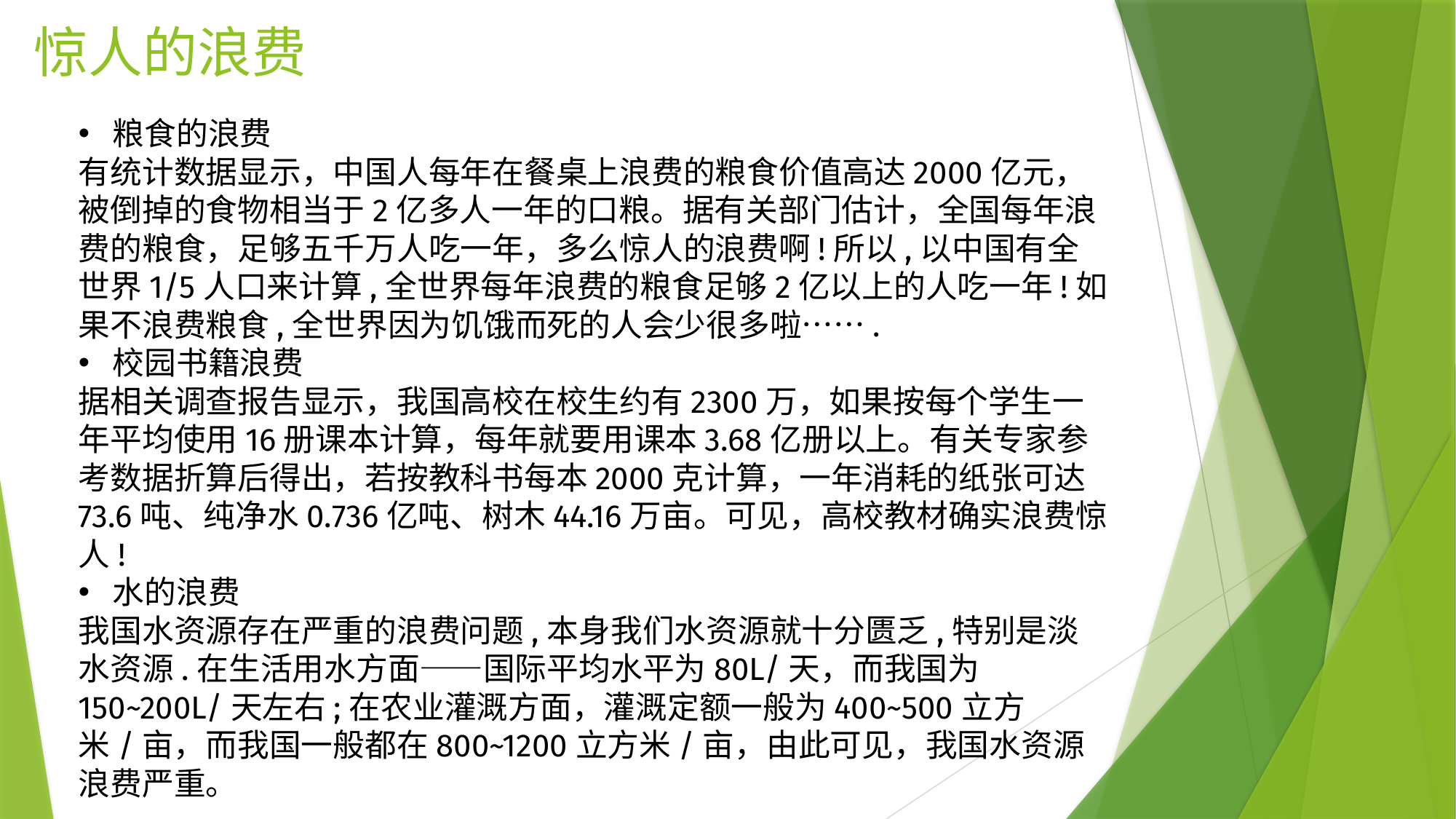

# 惊人的浪费
粮食的浪费
有统计数据显示，中国人每年在餐桌上浪费的粮食价值高达2000亿元，被倒掉的食物相当于2亿多人一年的口粮。据有关部门估计，全国每年浪费的粮食，足够五千万人吃一年，多么惊人的浪费啊!所以,以中国有全世界1/5人口来计算,全世界每年浪费的粮食足够2亿以上的人吃一年!如果不浪费粮食,全世界因为饥饿而死的人会少很多啦…….
校园书籍浪费
据相关调查报告显示，我国高校在校生约有2300万，如果按每个学生一年平均使用16册课本计算，每年就要用课本3.68亿册以上。有关专家参考数据折算后得出，若按教科书每本2000克计算，一年消耗的纸张可达73.6吨、纯净水0.736亿吨、树木44.16万亩。可见，高校教材确实浪费惊人!
水的浪费
我国水资源存在严重的浪费问题,本身我们水资源就十分匮乏,特别是淡水资源.在生活用水方面——国际平均水平为80L/天，而我国为150~200L/天左右;在农业灌溉方面，灌溉定额一般为400~500立方米/亩，而我国一般都在800~1200立方米/亩，由此可见，我国水资源浪费严重。